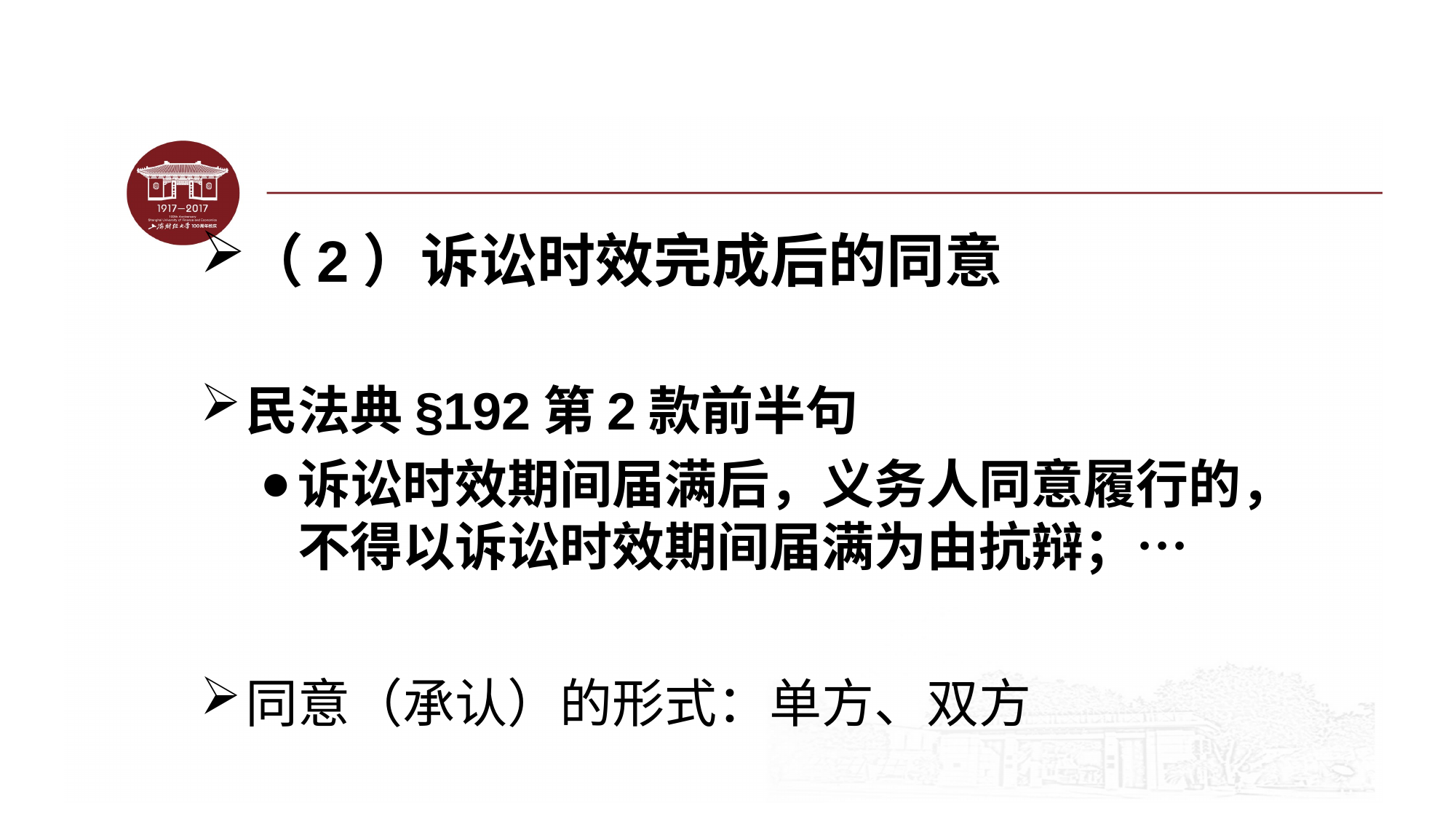

#
（2）诉讼时效完成后的同意

民法典§192第2款前半句
诉讼时效期间届满后，义务人同意履行的，不得以诉讼时效期间届满为由抗辩；…

同意（承认）的形式：单方、双方